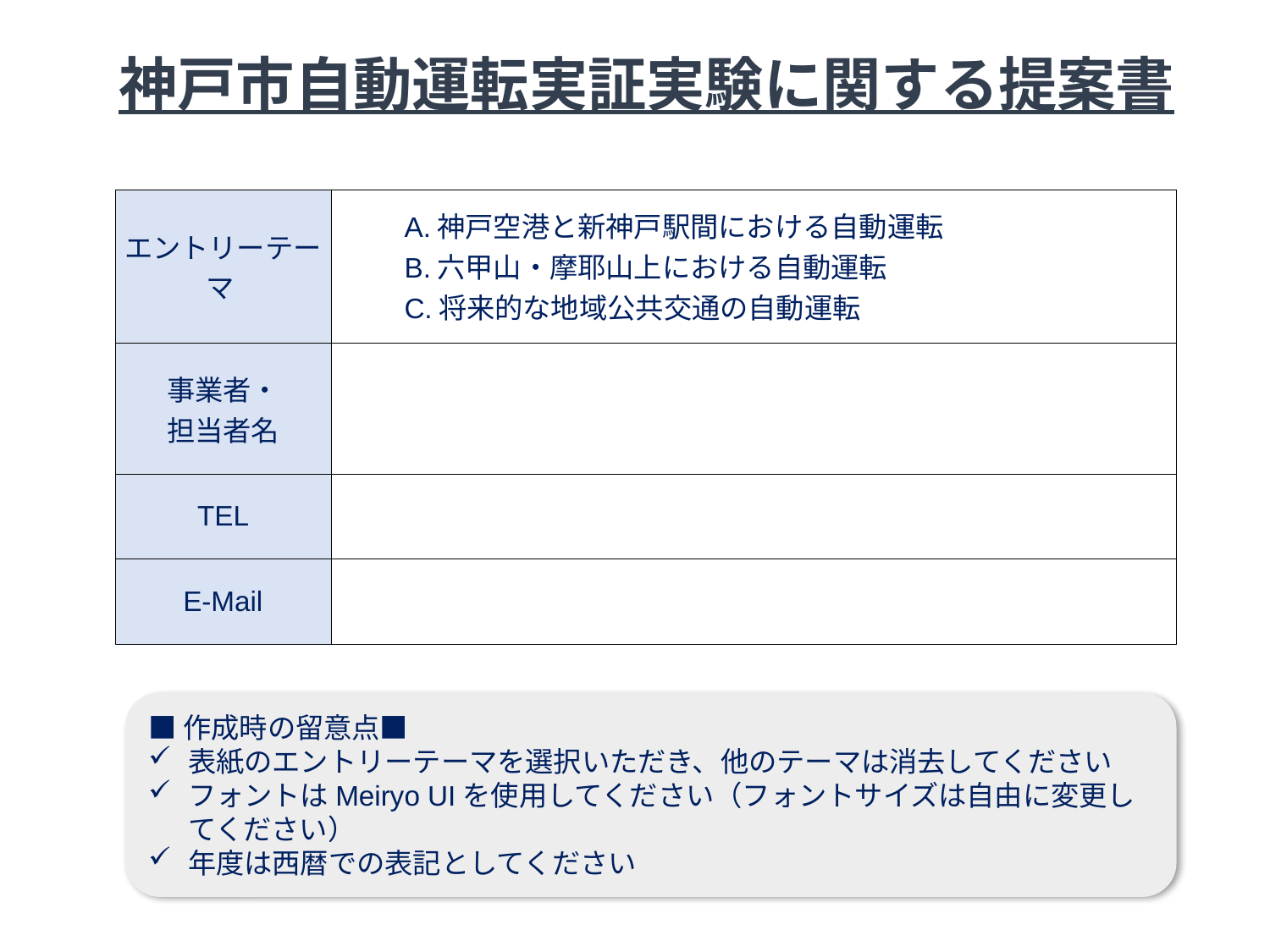

神戸市自動運転実証実験に関する提案書
| エントリーテーマ | A.神戸空港と新神戸駅間における自動運転 　　B.六甲山・摩耶山上における自動運転 　　C.将来的な地域公共交通の自動運転 |
| --- | --- |
| 事業者・ 担当者名 |  |
| TEL |  |
| E-Mail |  |
■作成時の留意点■
表紙のエントリーテーマを選択いただき、他のテーマは消去してください
フォントはMeiryo UIを使用してください（フォントサイズは自由に変更してください）
年度は西暦での表記としてください